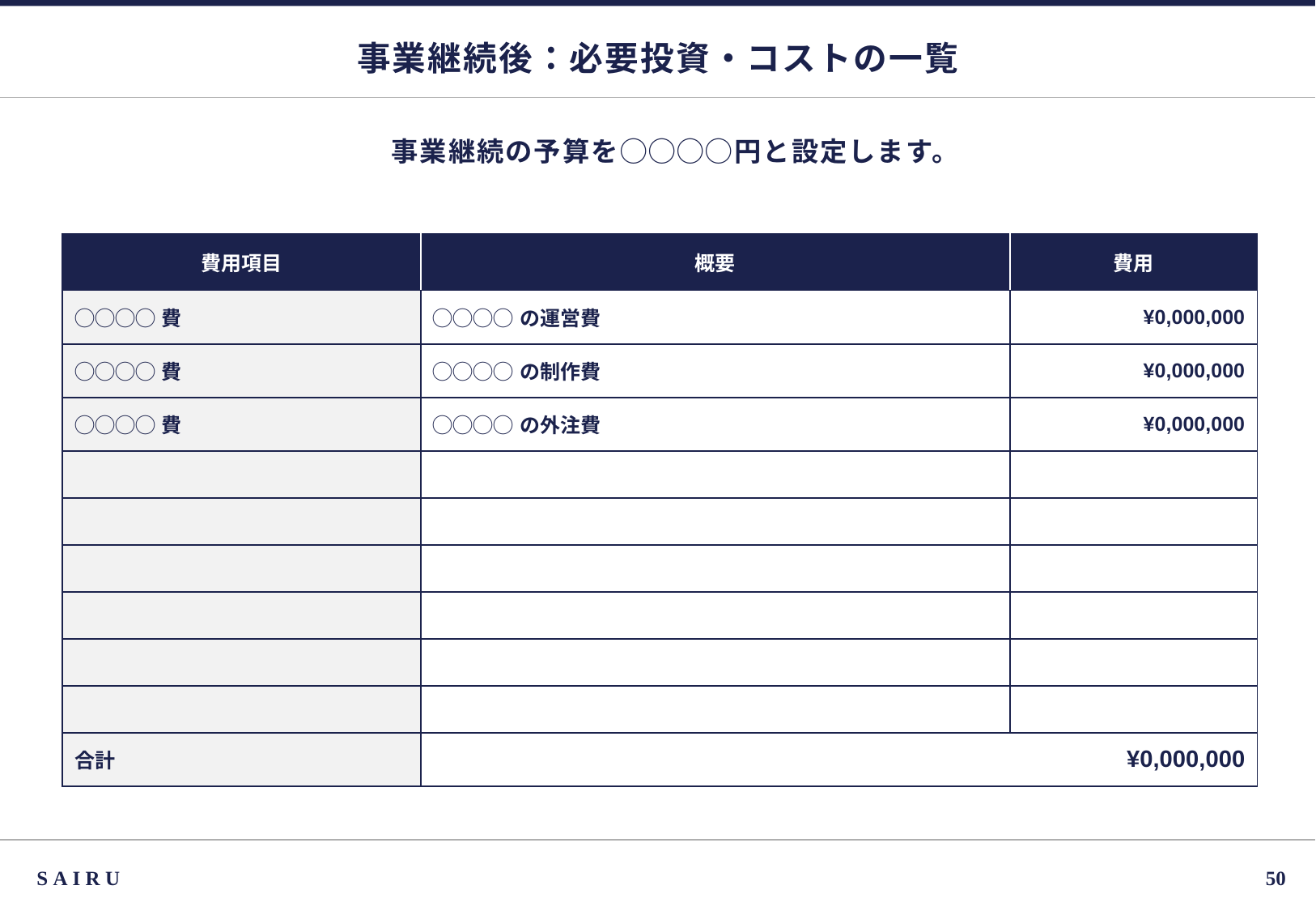

# 事業継続後：必要投資・コストの一覧
事業継続の予算を◯◯◯◯円と設定します。
| 費用項目 | 概要 | 費用 |
| --- | --- | --- |
| ◯◯◯◯費 | ◯◯◯◯の運営費 | ¥0,000,000 |
| ◯◯◯◯費 | ◯◯◯◯の制作費 | ¥0,000,000 |
| ◯◯◯◯費 | ◯◯◯◯の外注費 | ¥0,000,000 |
|  |  |  |
|  |  |  |
|  |  |  |
|  |  |  |
|  |  |  |
|  |  |  |
| 合計 | ¥0,000,000 | ¥0,000,000 |
SAIRU
50